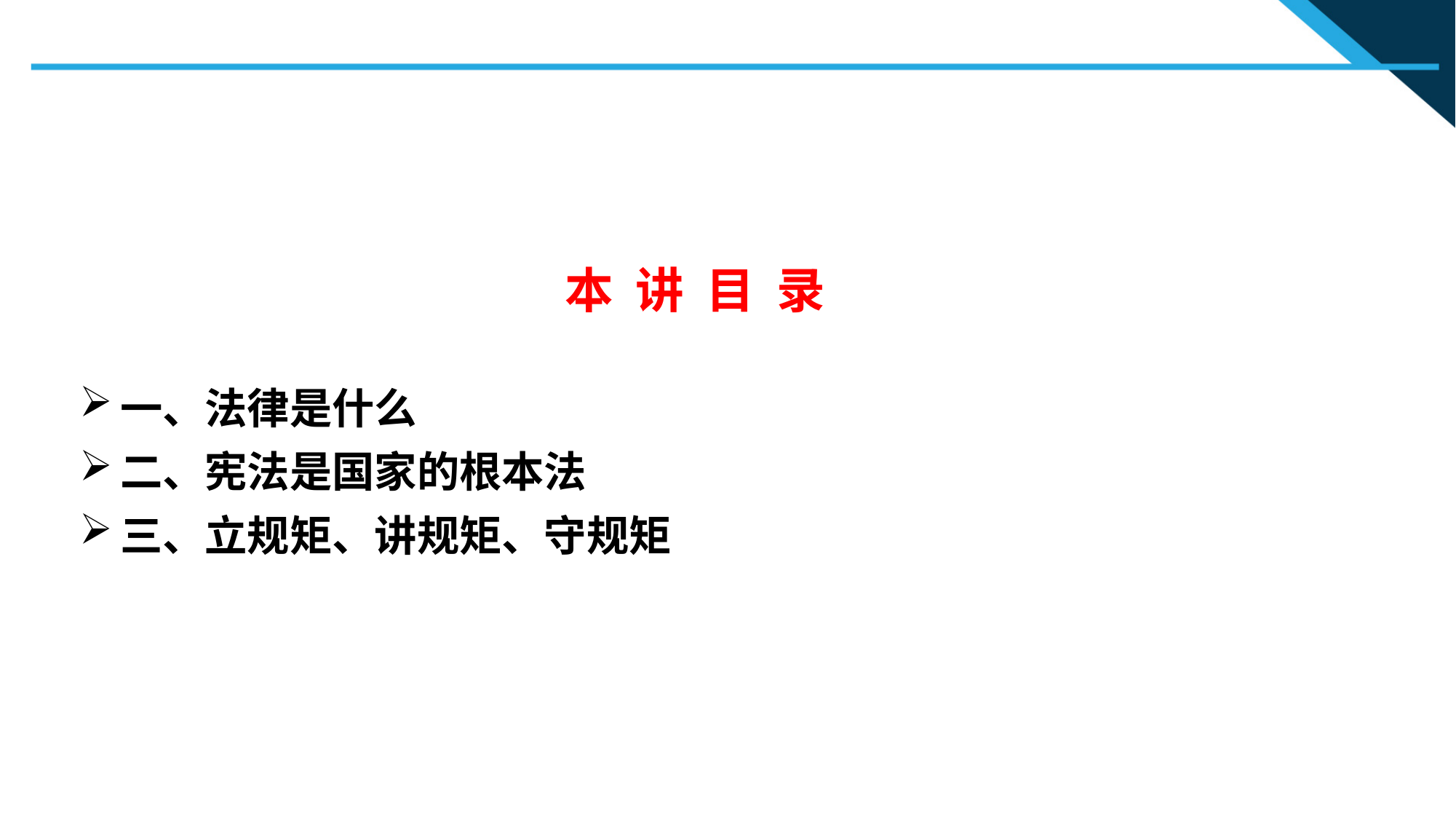

本  讲  目  录

一、法律是什么
二、宪法是国家的根本法
三、立规矩、讲规矩、守规矩